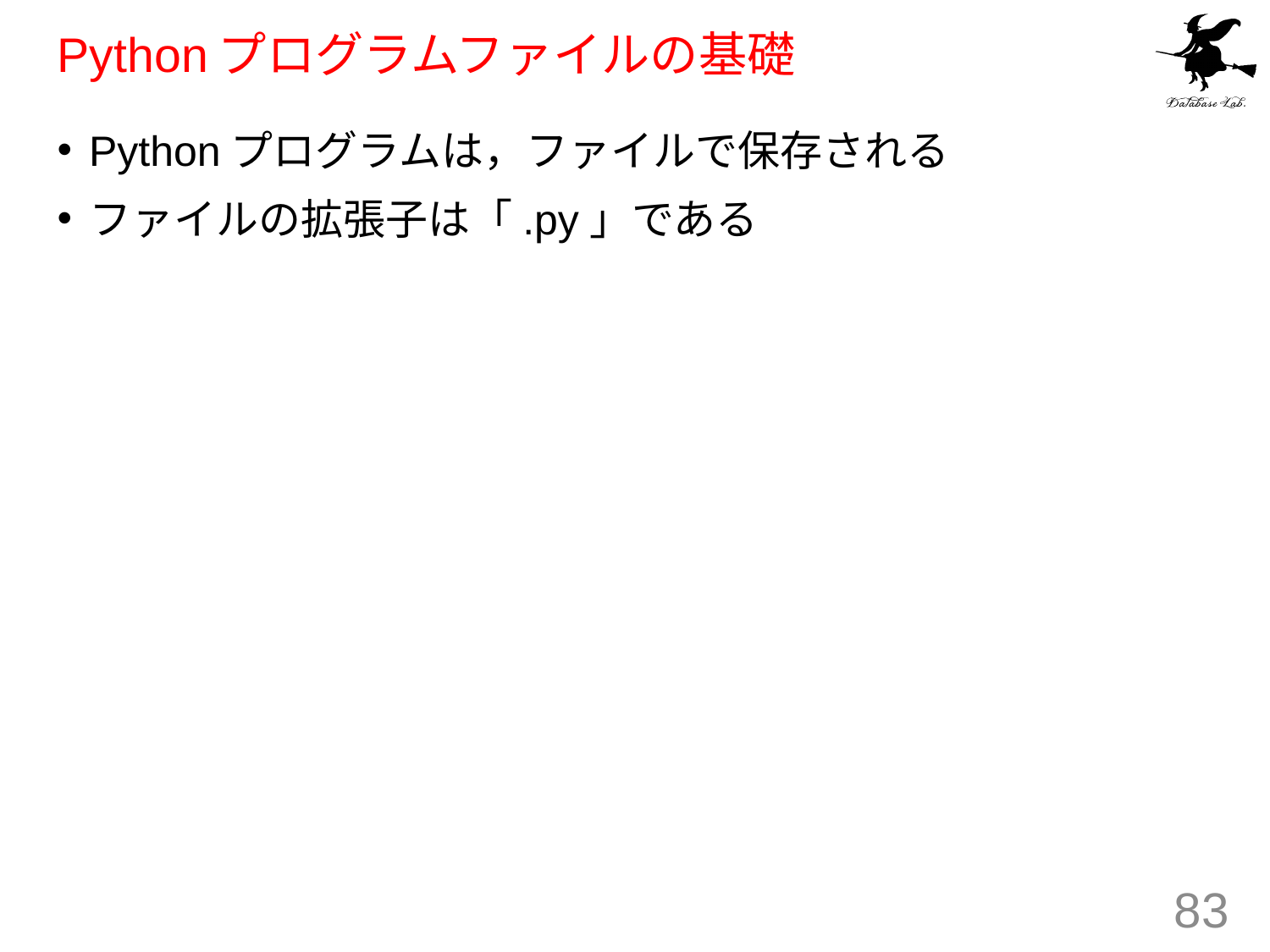

# Pythonプログラムファイルの基礎
Pythonプログラムは，ファイルで保存される
ファイルの拡張子は「.py」である

83